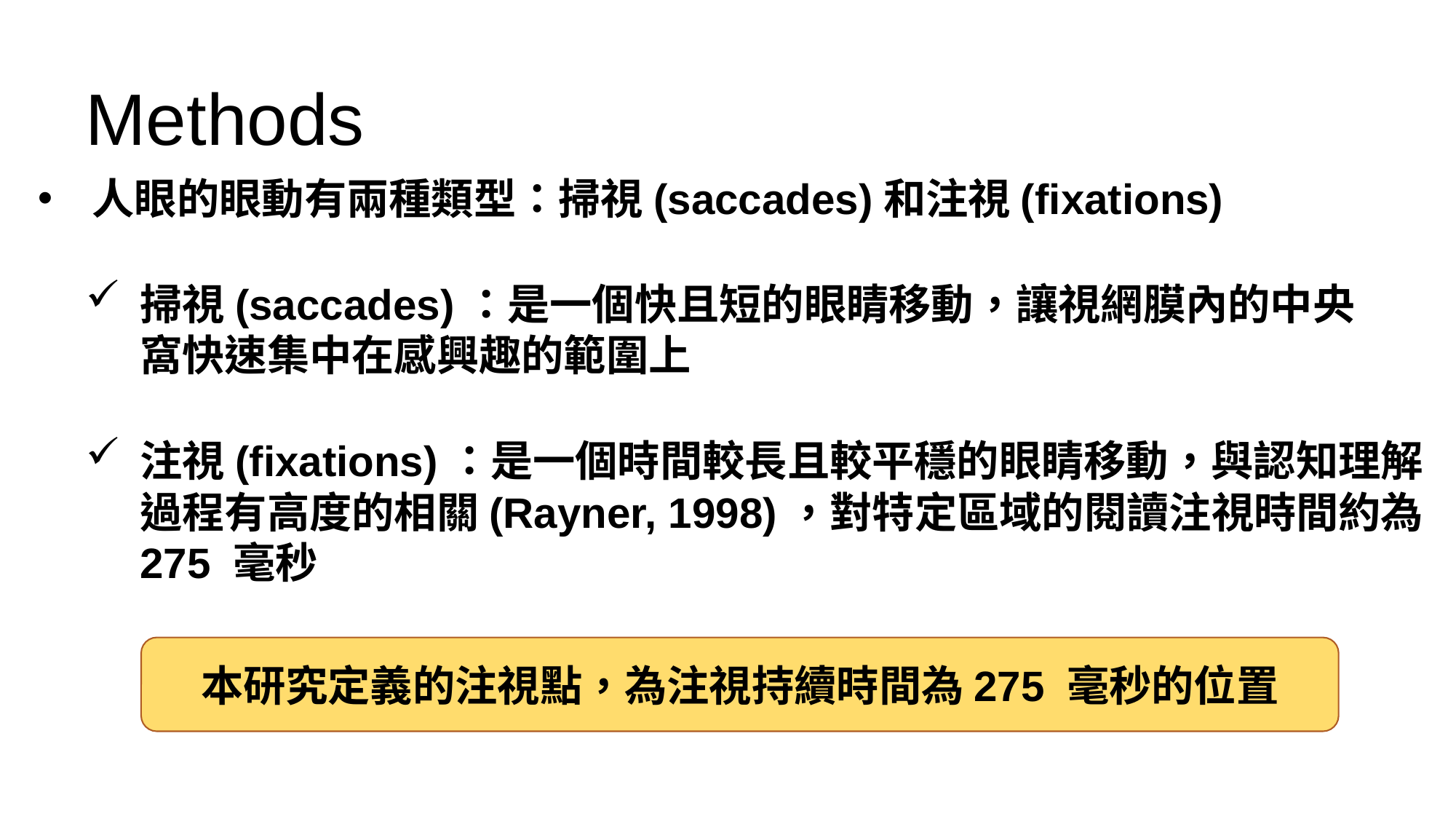

Methods
人眼的眼動有兩種類型：掃視(saccades)和注視(fixations)
掃視(saccades)：是一個快且短的眼睛移動，讓視網膜內的中央窩快速集中在感興趣的範圍上
注視(fixations)：是一個時間較長且較平穩的眼睛移動，與認知理解過程有高度的相關(Rayner, 1998)，對特定區域的閱讀注視時間約為275 毫秒
本研究定義的注視點，為注視持續時間為275 毫秒的位置